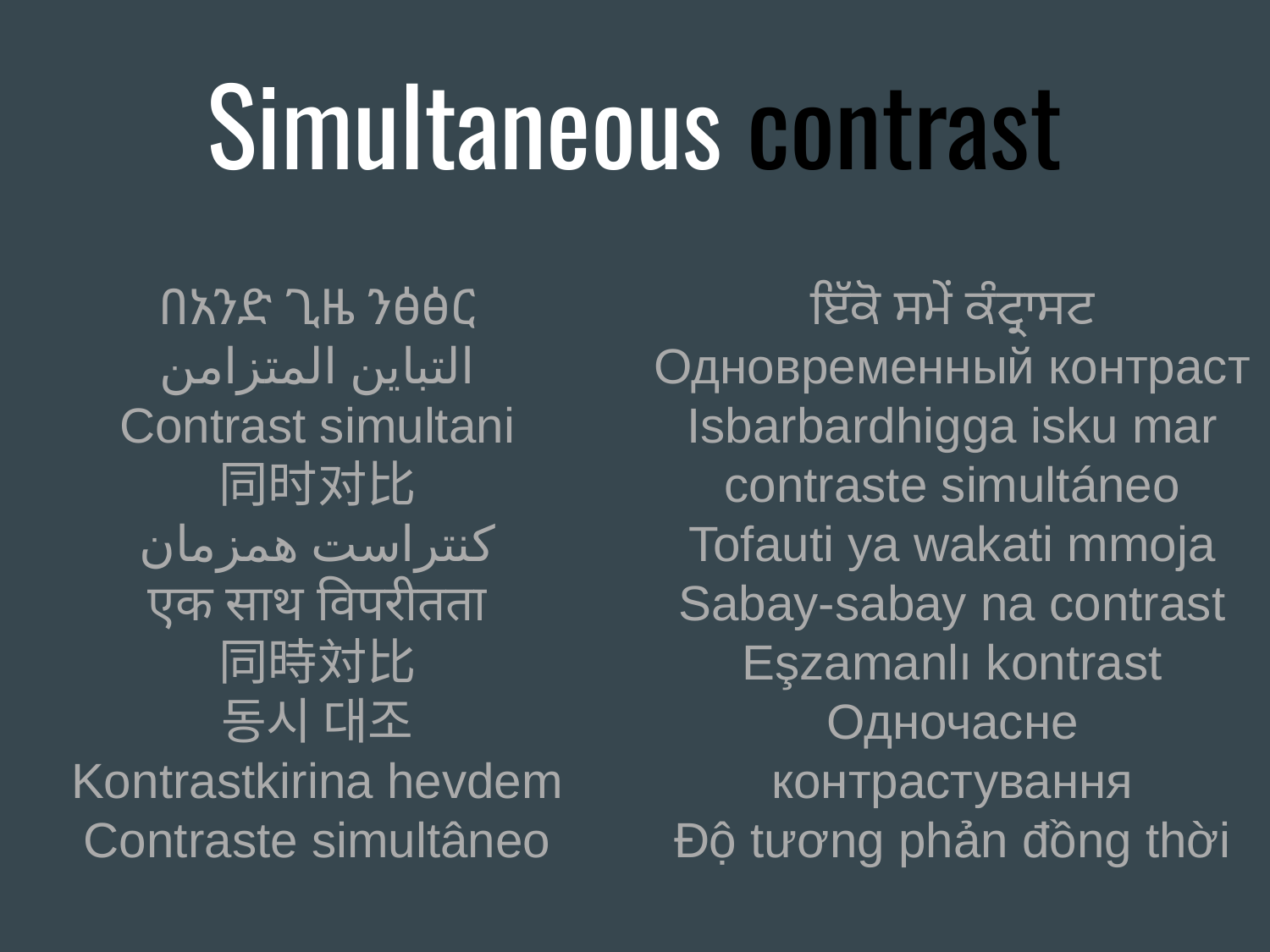

Simultaneous contrast
በአንድ ጊዜ ንፅፅር
التباين المتزامن
Contrast simultani
同时对比
کنتراست همزمان
एक साथ विपरीतता
同時対比
동시 대조
Kontrastkirina hevdem
Contraste simultâneo
ਇੱਕੋ ਸਮੇਂ ਕੰਟ੍ਰਾਸਟ
Одновременный контраст
Isbarbardhigga isku mar
contraste simultáneo
Tofauti ya wakati mmoja
Sabay-sabay na contrast
Eşzamanlı kontrast
Одночасне контрастування
Độ tương phản đồng thời